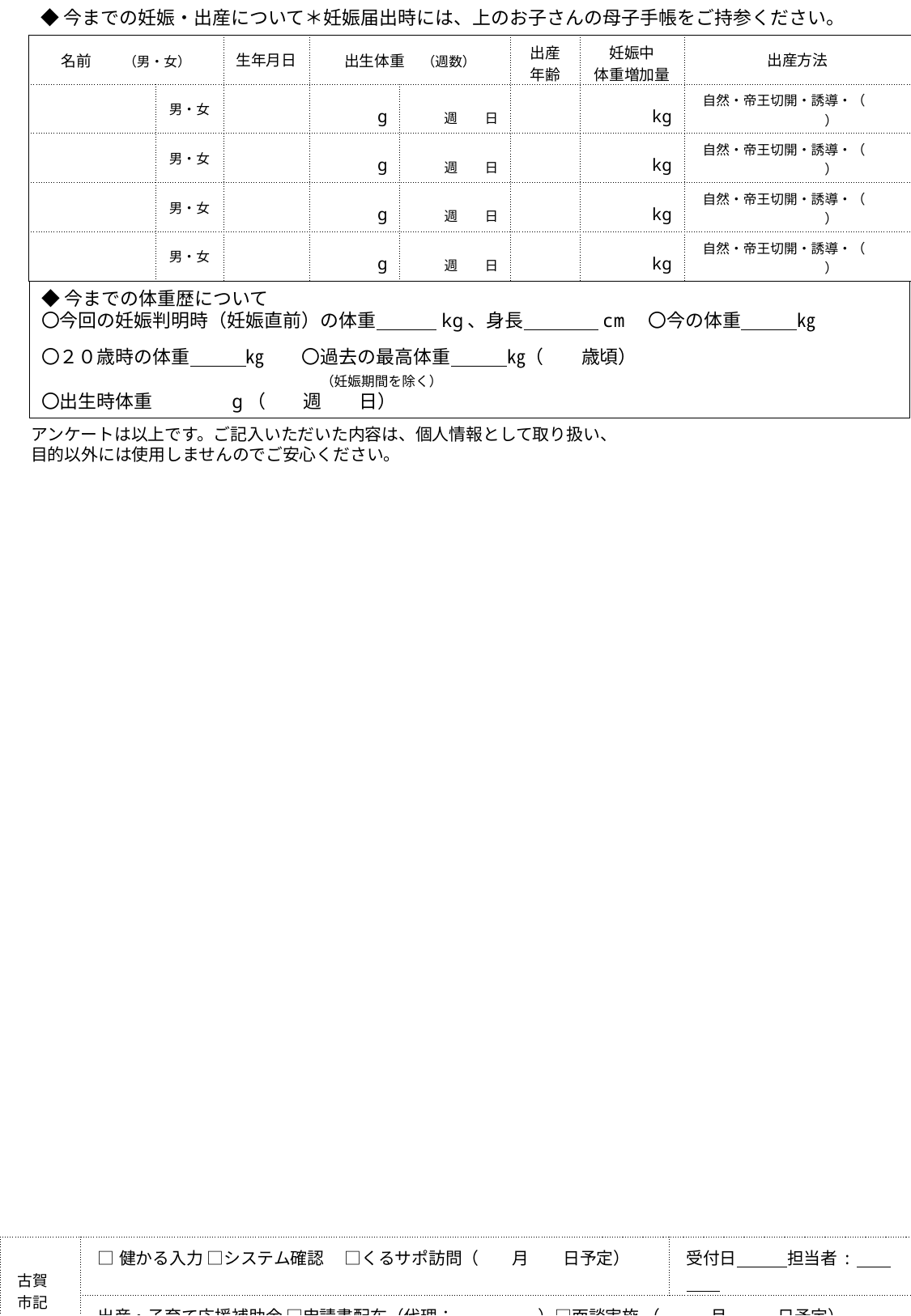

◆今までの妊娠・出産について＊妊娠届出時には、上のお子さんの母子手帳をご持参ください。
| 名前　　（男・女） |  | 生年月日 | 出生体重　（週数） |  | 出産 年齢 | 妊娠中 体重増加量 | 出産方法 |
| --- | --- | --- | --- | --- | --- | --- | --- |
|  | 男・女 |  | g | 週　　日 |  | kg | 自然・帝王切開・誘導・（　　　　　　　） |
|  | 男・女 |  | g | 週　　日 |  | kg | 自然・帝王切開・誘導・（　　　　　　　） |
|  | 男・女 |  | g | 週　　日 |  | kg | 自然・帝王切開・誘導・（　　　　　　　） |
|  | 男・女 |  | g | 週　　日 |  | kg | 自然・帝王切開・誘導・（　　　　　　　） |
◆今までの体重歴について
〇今回の妊娠判明時（妊娠直前）の体重　　　 kg、身長　　　　cm　〇今の体重　　　㎏

〇２０歳時の体重　　　㎏　　〇過去の最高体重　　　㎏（　　歳頃）
　　　　　　　　　　　　　　　（妊娠期間を除く）
〇出生時体重　　　　g（　　週　　日）
アンケートは以上です。ご記入いただいた内容は、個人情報として取り扱い、目的以外には使用しませんのでご安心ください。
| 古賀市記入欄 | □健かる入力 □システム確認 　□くるサポ訪問（　　月　　日予定） | 受付日　　　担当者: |
| --- | --- | --- |
|  | 出産・子育て応援補助金 □申請書配布（代理：　　　　　）□面談実施 （　　　月　　　日予定） |  |